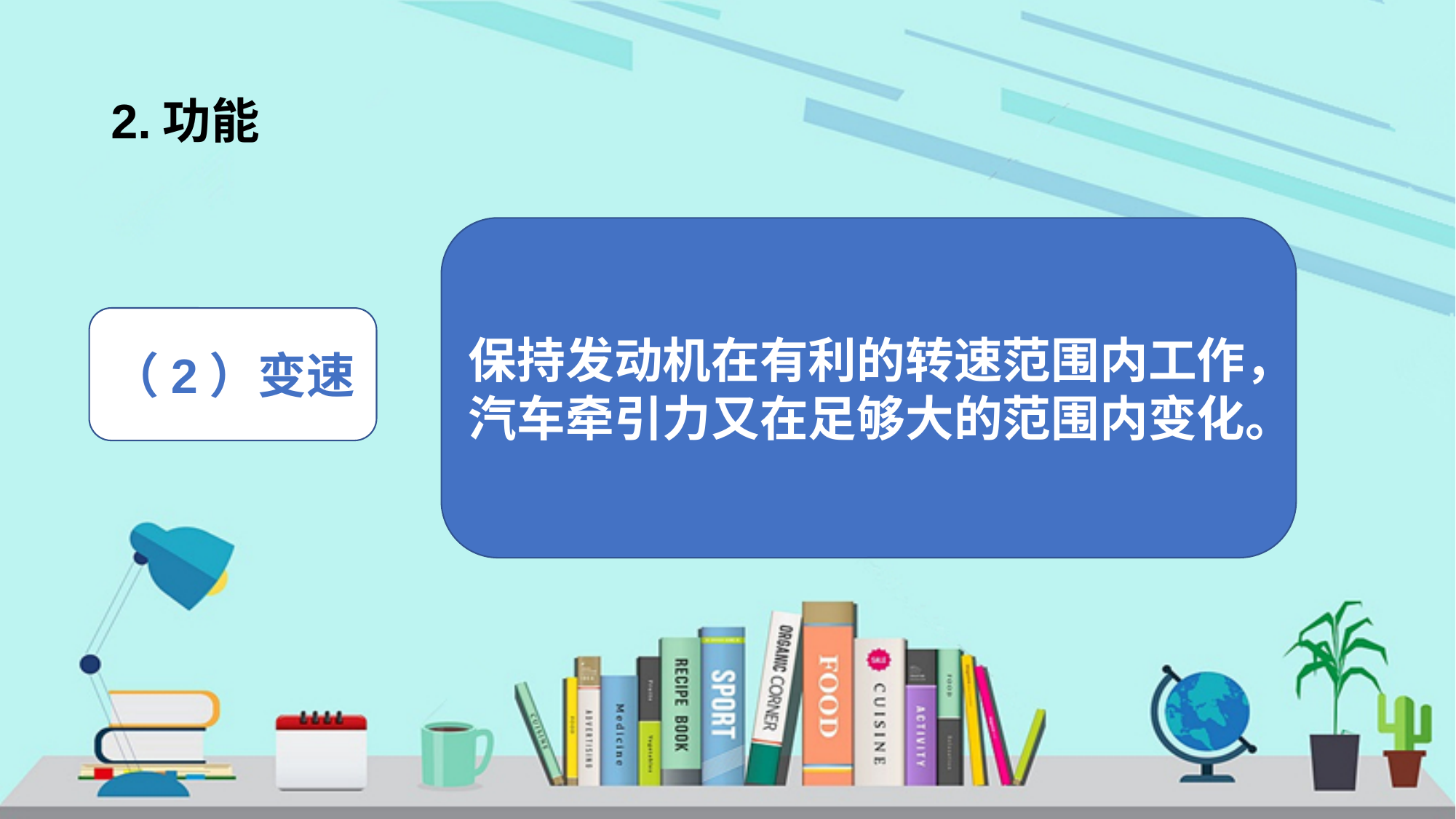

# 2.功能
保持发动机在有利的转速范围内工作，汽车牵引力又在足够大的范围内变化。
（2）变速